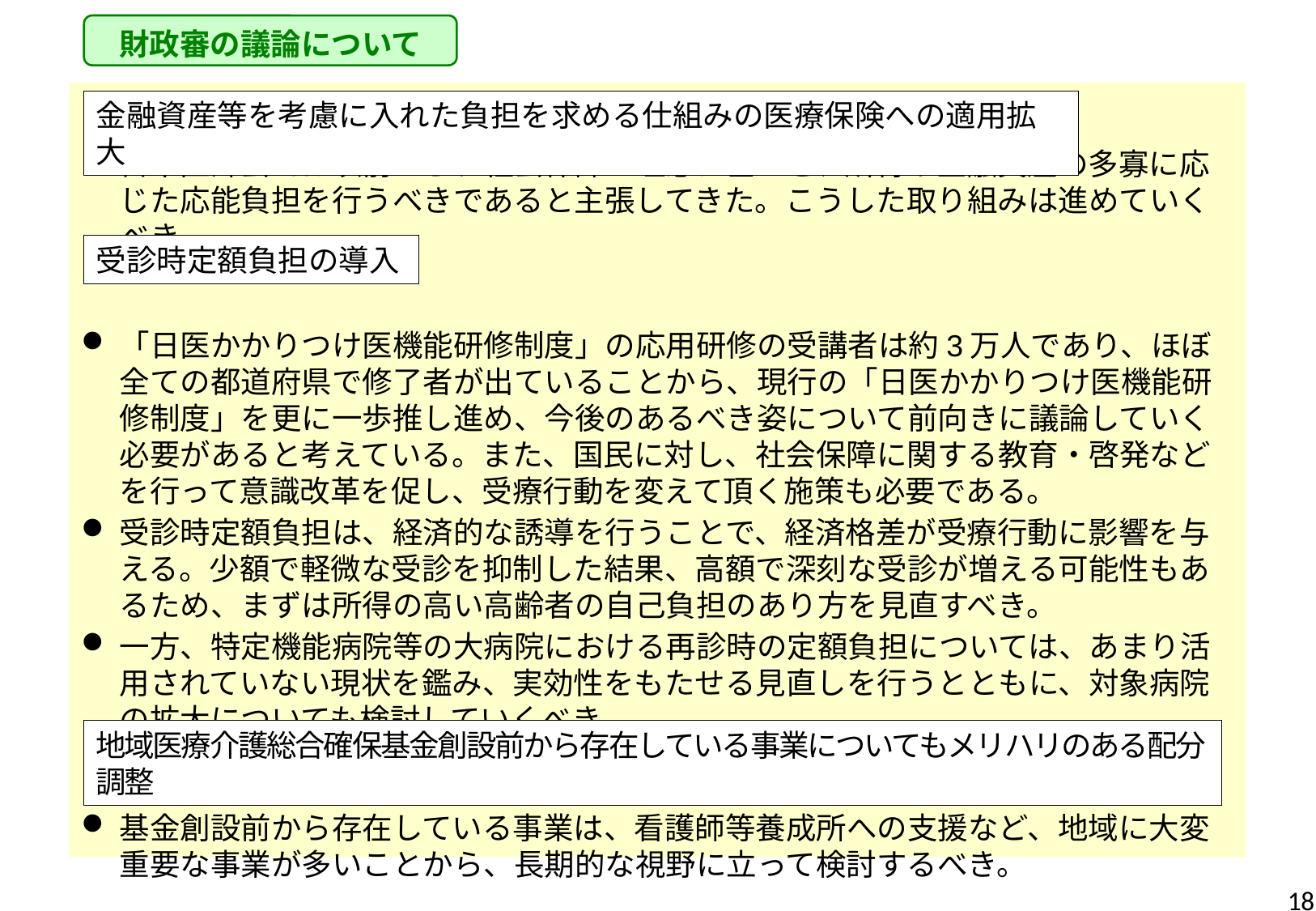

財政審の議論について

日本医師会では以前から、社会保障の理念に基づき、所得や金融資産の多寡に応じた応能負担を行うべきであると主張してきた。こうした取り組みは進めていくべき。

「日医かかりつけ医機能研修制度」の応用研修の受講者は約3万人であり、ほぼ全ての都道府県で修了者が出ていることから、現行の「日医かかりつけ医機能研修制度」を更に一歩推し進め、今後のあるべき姿について前向きに議論していく必要があると考えている。また、国民に対し、社会保障に関する教育・啓発などを行って意識改革を促し、受療行動を変えて頂く施策も必要である。
受診時定額負担は、経済的な誘導を行うことで、経済格差が受療行動に影響を与える。少額で軽微な受診を抑制した結果、高額で深刻な受診が増える可能性もあるため、まずは所得の高い高齢者の自己負担のあり方を見直すべき。
一方、特定機能病院等の大病院における再診時の定額負担については、あまり活用されていない現状を鑑み、実効性をもたせる見直しを行うとともに、対象病院の拡大についても検討していくべき。

基金創設前から存在している事業は、看護師等養成所への支援など、地域に大変重要な事業が多いことから、長期的な視野に立って検討するべき。
金融資産等を考慮に入れた負担を求める仕組みの医療保険への適用拡大
受診時定額負担の導入
地域医療介護総合確保基金創設前から存在している事業についてもメリハリのある配分調整
18